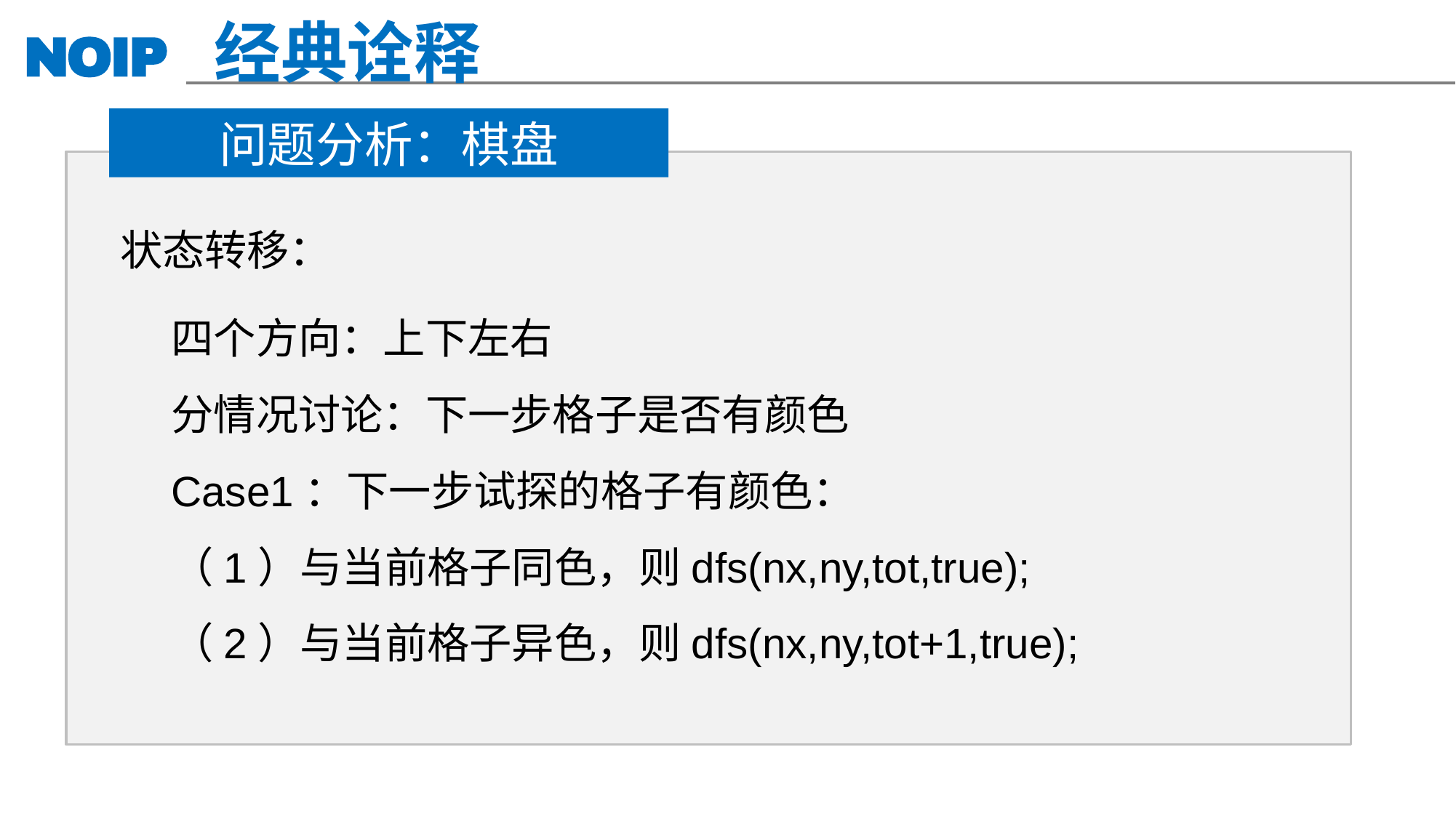

经典诠释
问题分析：棋盘

状态转移：
四个方向：上下左右
分情况讨论：下一步格子是否有颜色
Case1：下一步试探的格子有颜色：
（1）与当前格子同色，则dfs(nx,ny,tot,true);
（2）与当前格子异色，则dfs(nx,ny,tot+1,true);